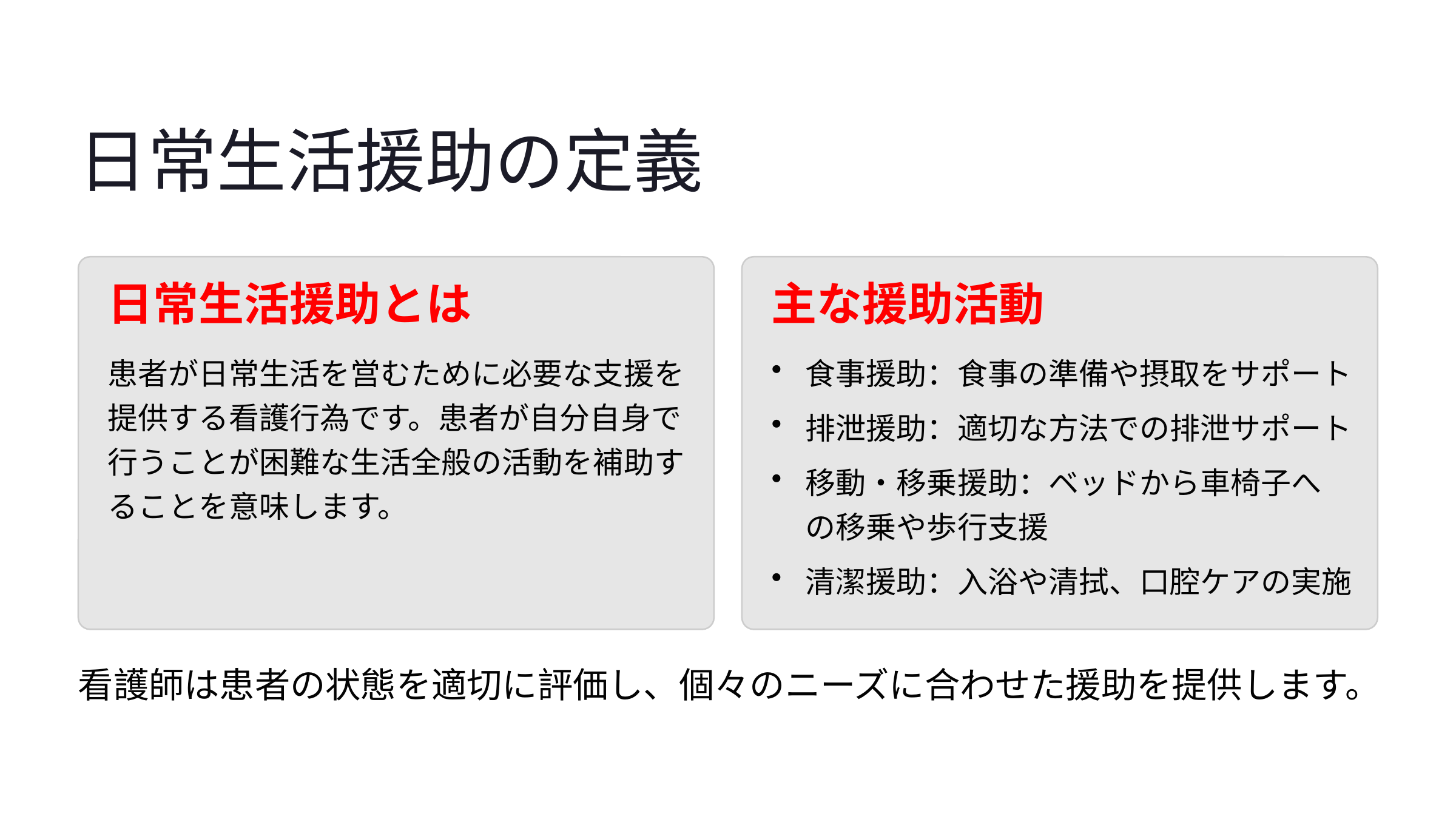

日常生活援助の定義

日常生活援助とは
主な援助活動
患者が日常生活を営むために必要な支援を提供する看護行為です。患者が自分自身で行うことが困難な生活全般の活動を補助することを意味します。
食事援助：食事の準備や摂取をサポート
排泄援助：適切な方法での排泄サポート
移動・移乗援助：ベッドから車椅子への移乗や歩行支援
清潔援助：入浴や清拭、口腔ケアの実施
看護師は患者の状態を適切に評価し、個々のニーズに合わせた援助を提供します。